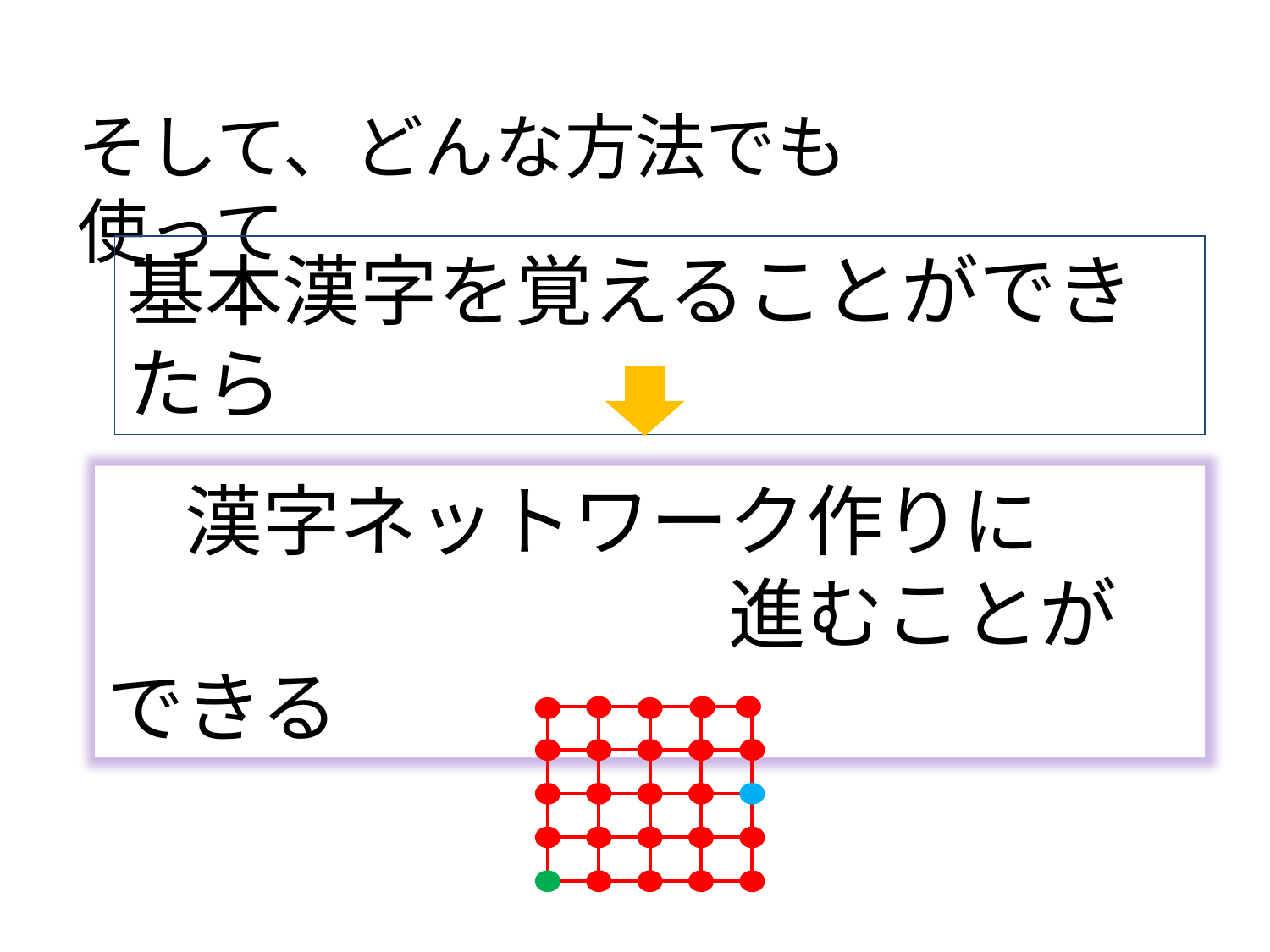

そして、どんな方法でも使って
基本漢字を覚えることができたら

　漢字ネットワーク作りに
　　　　　　　　進むことができる